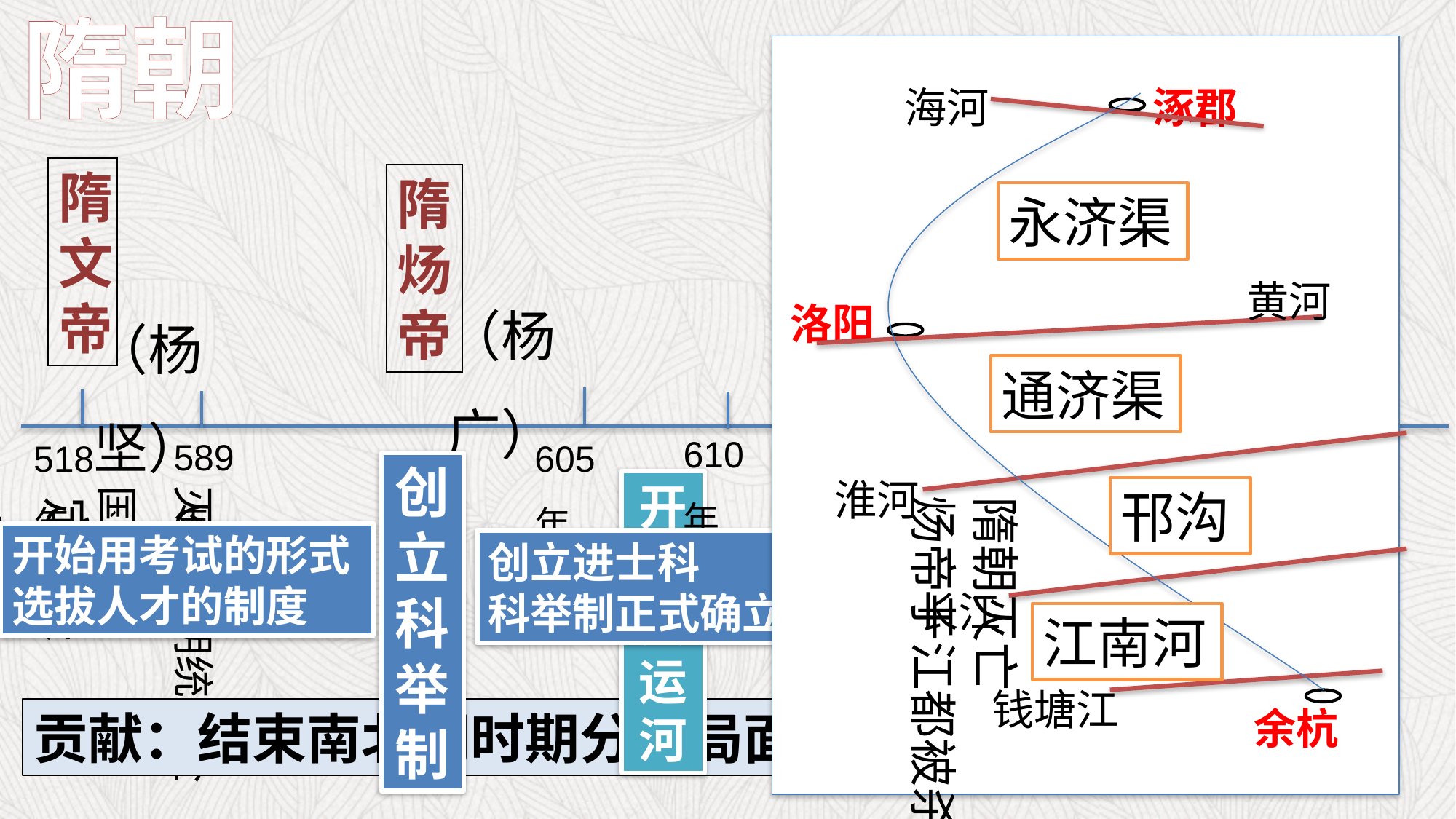

隋朝

海河
涿郡

隋
文
帝
隋
炀
帝
永济渠
黄河
（杨广）
洛阳
（杨坚）

通济渠
610年
589年
518年
605年
618年
淮河
创立科举制
开通大运河
灭掉陈朝统一全国
邗沟
炀帝于江都被杀
定都长安
隋朝灭亡
开始用考试的形式
选拔人才的制度
创立进士科
科举制正式确立
长江
江南河
钱塘江
余杭

贡献：结束南北朝时期分裂局面